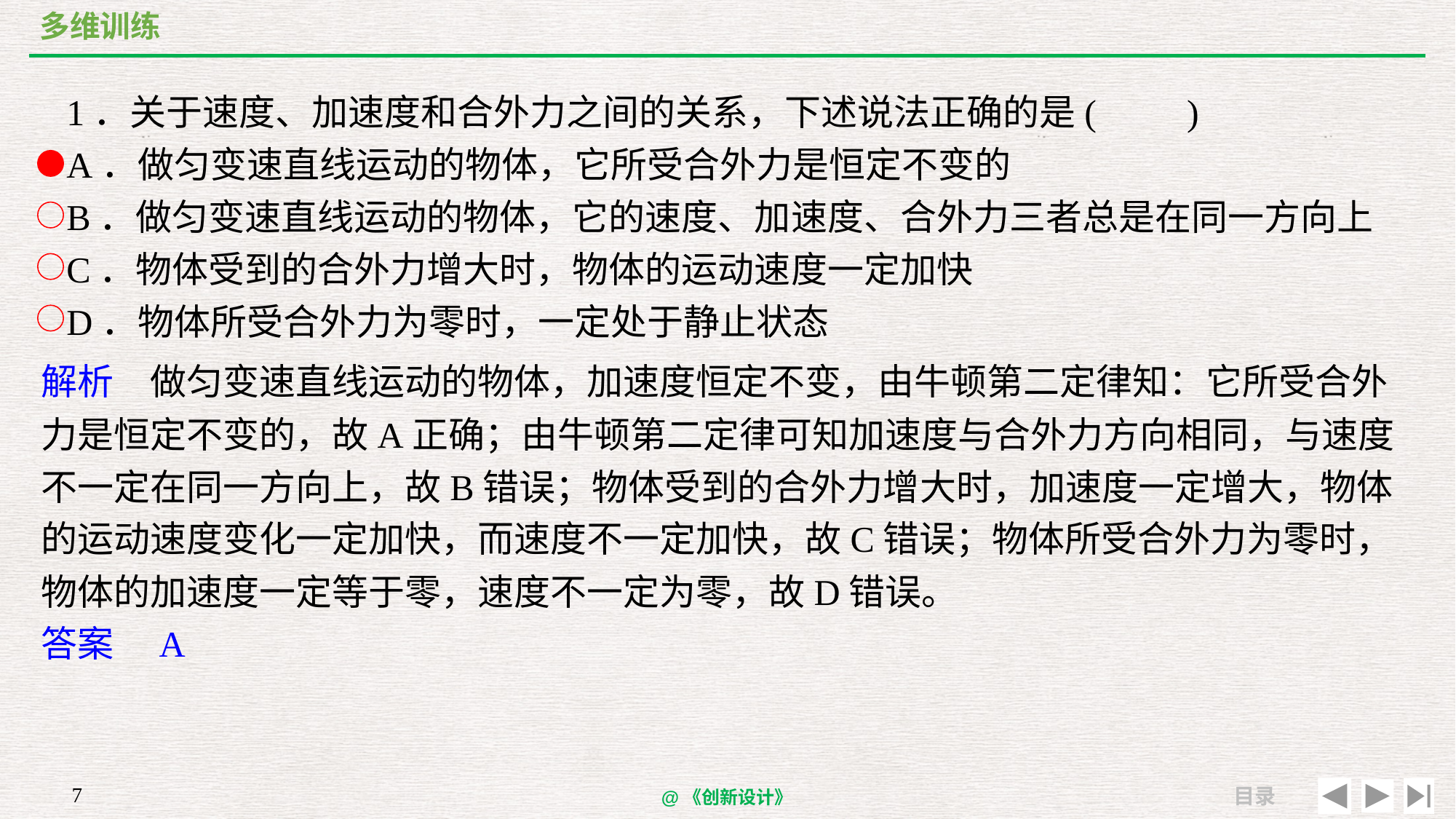

# 多维训练
1．关于速度、加速度和合外力之间的关系，下述说法正确的是(　　)
A．做匀变速直线运动的物体，它所受合外力是恒定不变的
B．做匀变速直线运动的物体，它的速度、加速度、合外力三者总是在同一方向上
C．物体受到的合外力增大时，物体的运动速度一定加快
D．物体所受合外力为零时，一定处于静止状态

解析　做匀变速直线运动的物体，加速度恒定不变，由牛顿第二定律知：它所受合外力是恒定不变的，故A正确；由牛顿第二定律可知加速度与合外力方向相同，与速度不一定在同一方向上，故B错误；物体受到的合外力增大时，加速度一定增大，物体的运动速度变化一定加快，而速度不一定加快，故C错误；物体所受合外力为零时，物体的加速度一定等于零，速度不一定为零，故D错误。
答案　A